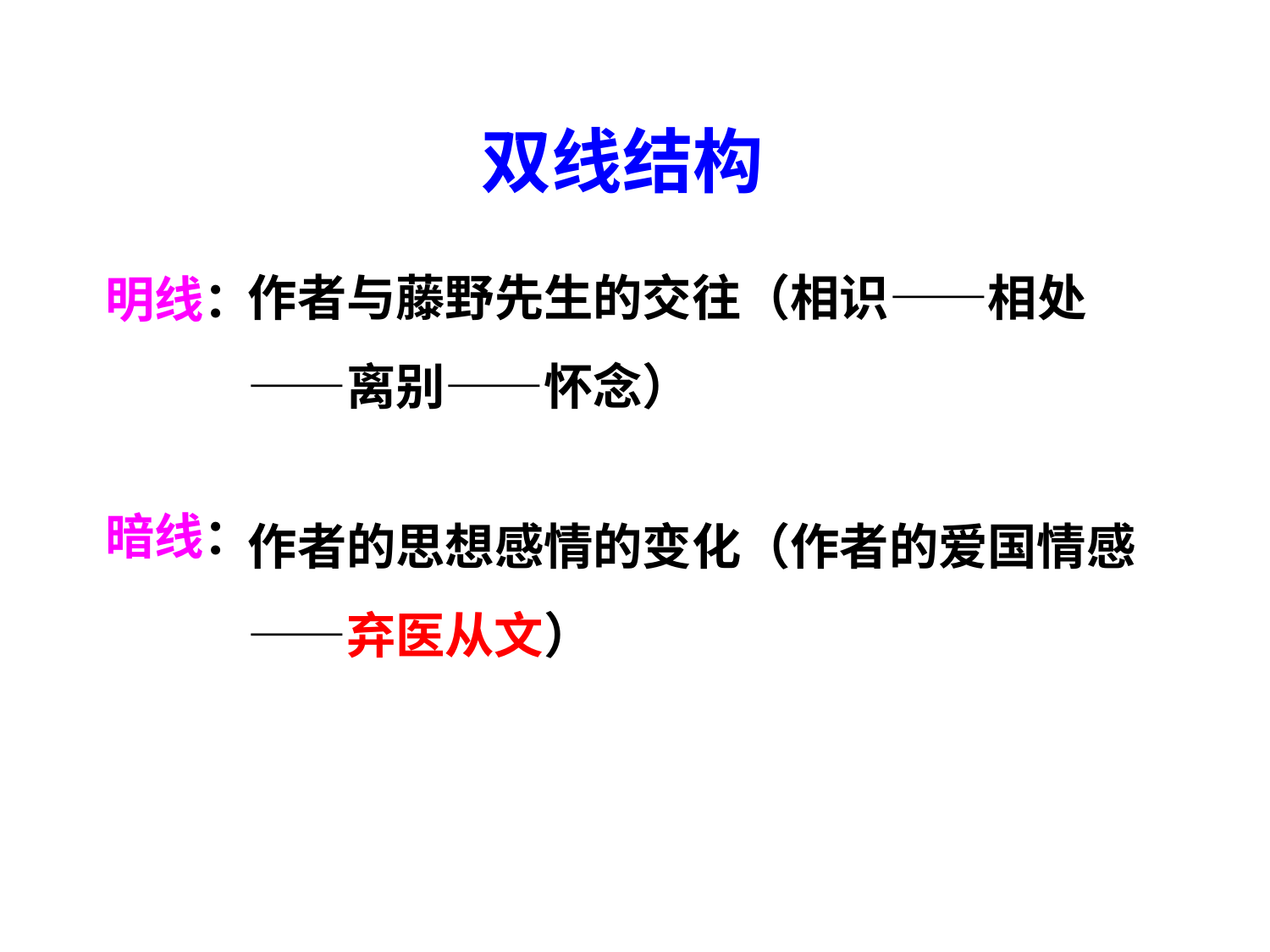

双线结构
明线：

暗线：
作者与藤野先生的交往（相识——相处——离别——怀念）
作者的思想感情的变化（作者的爱国情感——弃医从文）